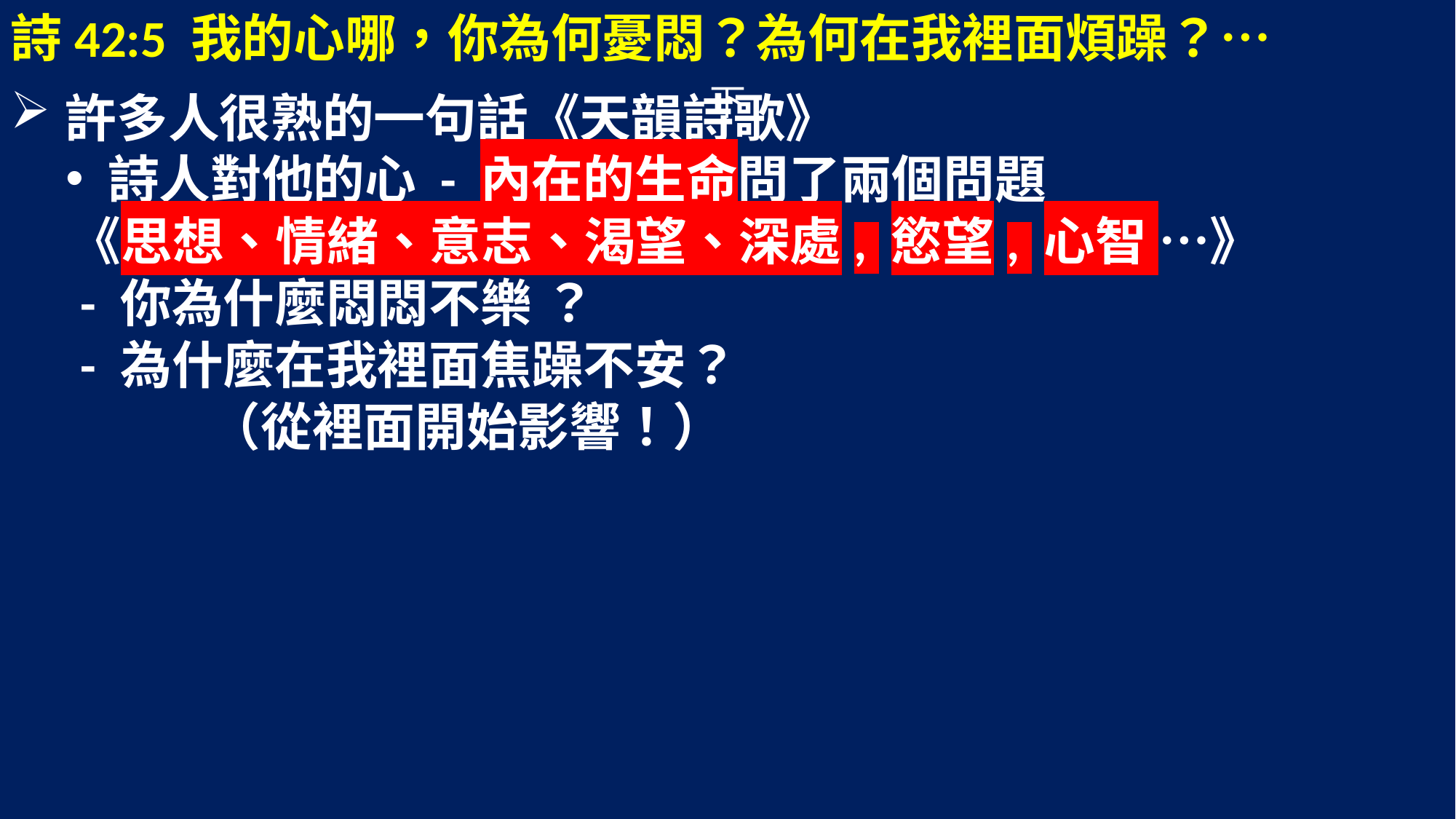

詩42:5 我的心哪，你為何憂悶？為何在我裡面煩躁？…

許多人很熟的一句話《天韻詩歌》
 詩人對他的心 - 內在的生命問了兩個問題
    《思想、情緒、意志、渴望、深處, 慾望, 心智 …》
      - 你為什麼悶悶不樂 ？
      - 為什麼在我裡面焦躁不安？
                （從裡面開始影響！）

# 下